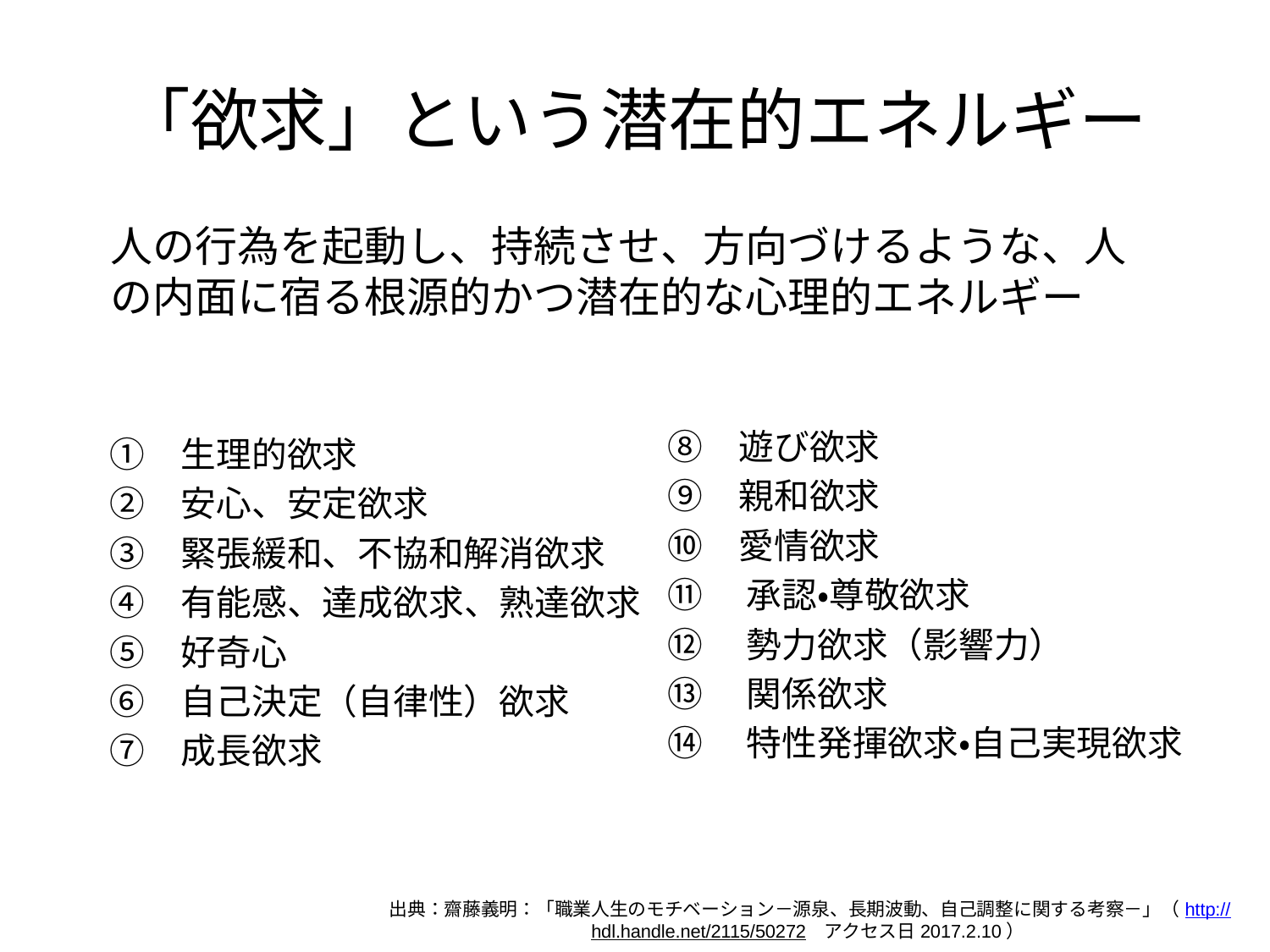

# 「欲求」という潜在的エネルギー
人の行為を起動し、持続させ、方向づけるような、人の内面に宿る根源的かつ潜在的な心理的エネルギー
遊び欲求
親和欲求
愛情欲求
⑪　承認・尊敬欲求
⑫　勢力欲求（影響力）
⑬　関係欲求
⑭　特性発揮欲求・自己実現欲求
生理的欲求
安心、安定欲求
緊張緩和、不協和解消欲求
有能感、達成欲求、熟達欲求
好奇心
自己決定（自律性）欲求
成長欲求
出典：齋藤義明：「職業人生のモチベーション－源泉、長期波動、自己調整に関する考察－」（http://hdl.handle.net/2115/50272　アクセス日2017.2.10）